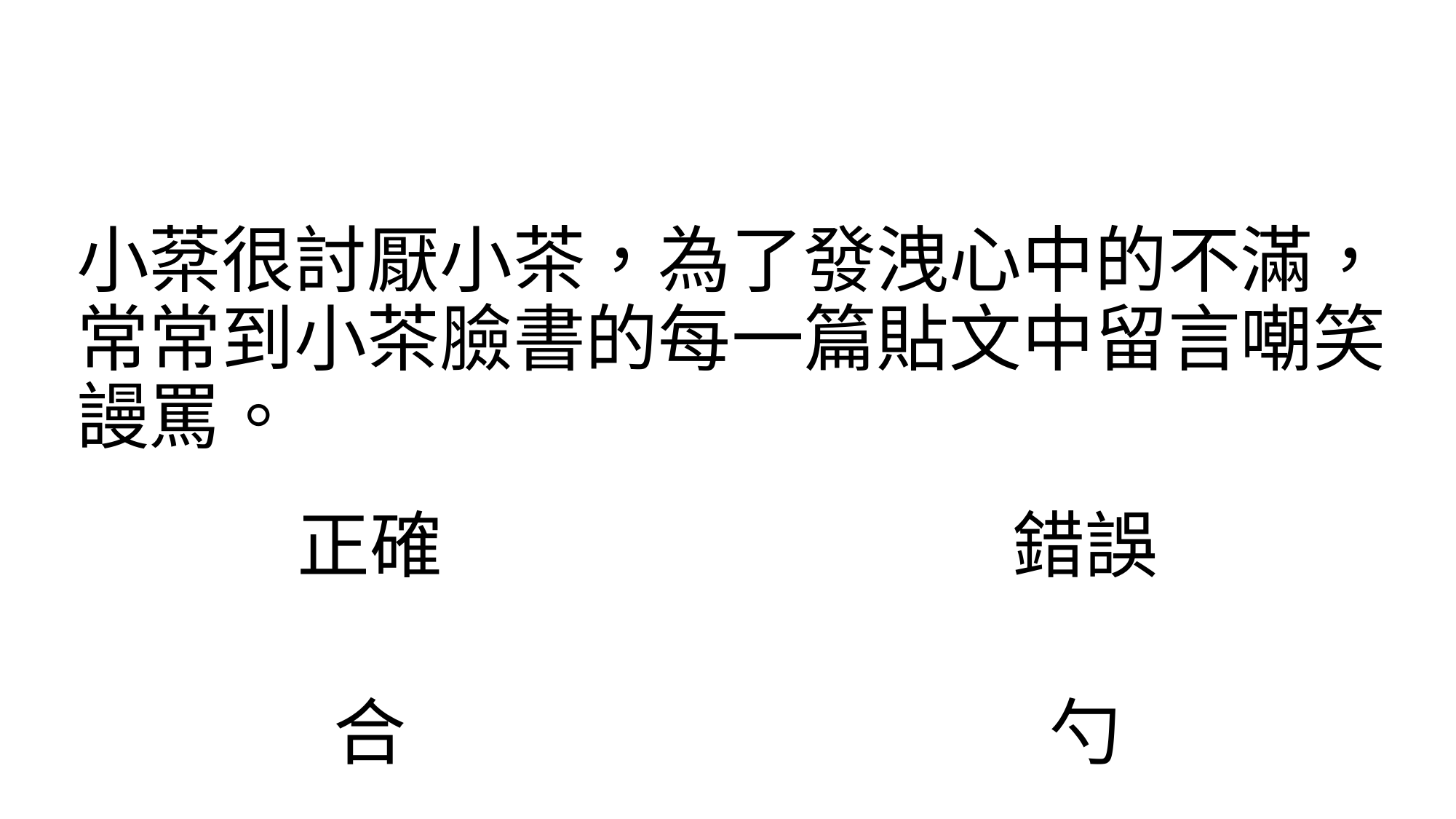

#
小棻很討厭小茶，為了發洩心中的不滿，常常到小茶臉書的每一篇貼文中留言嘲笑謾罵。
正確

合
錯誤

勺